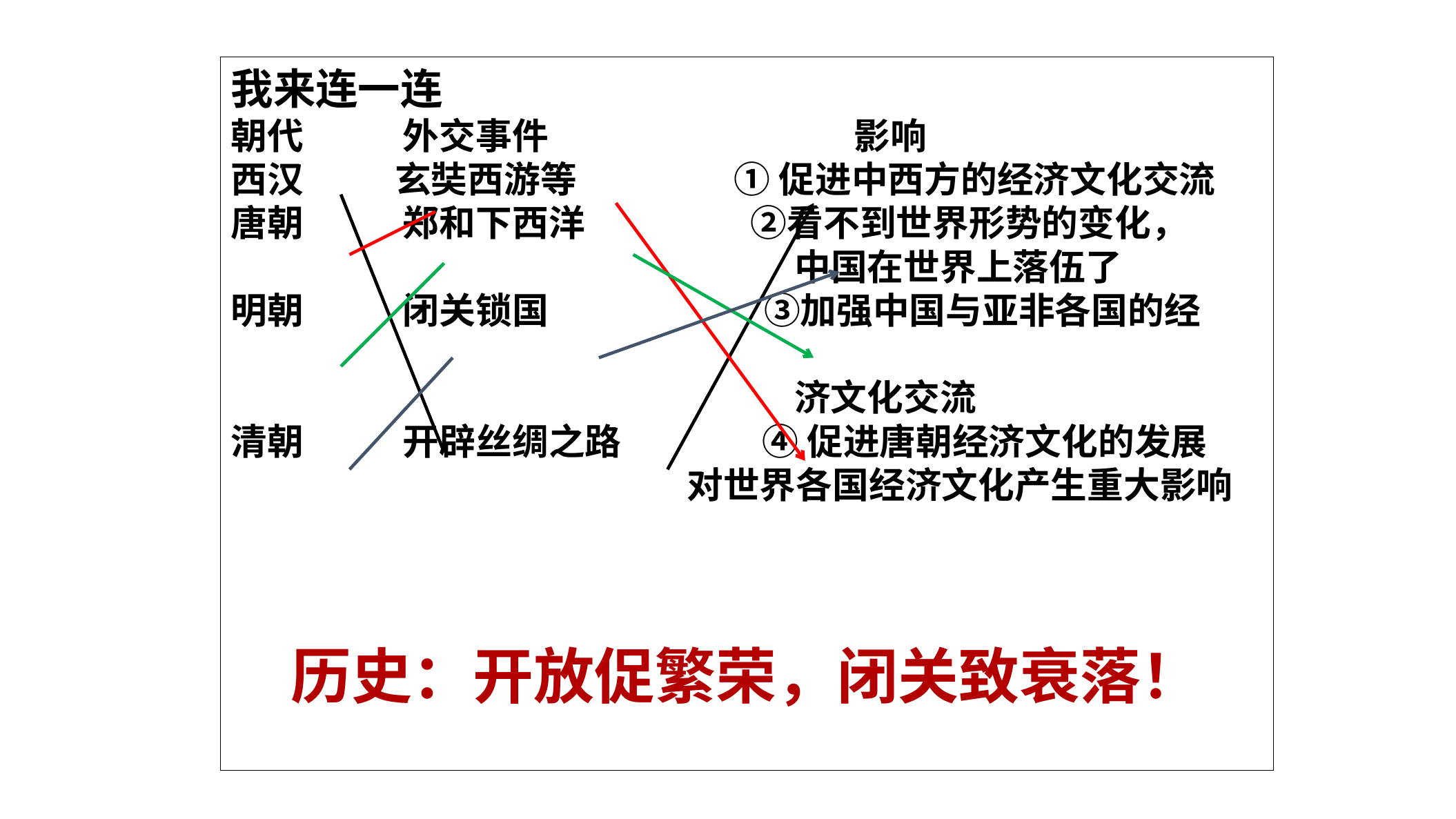

我来连一连
朝代            外交事件                                     影响
西汉           玄奘西游等                   ① 促进中西方的经济文化交流
唐朝            郑和下西洋                    ②看不到世界形势的变化，
                                                                   中国在世界上落伍了
明朝            闭关锁国                          ③加强中国与亚非各国的经
                                                                   济文化交流
清朝            开辟丝绸之路                 ④ 促进唐朝经济文化的发展
                                                      对世界各国经济文化产生重大影响
历史：开放促繁荣，闭关致衰落！